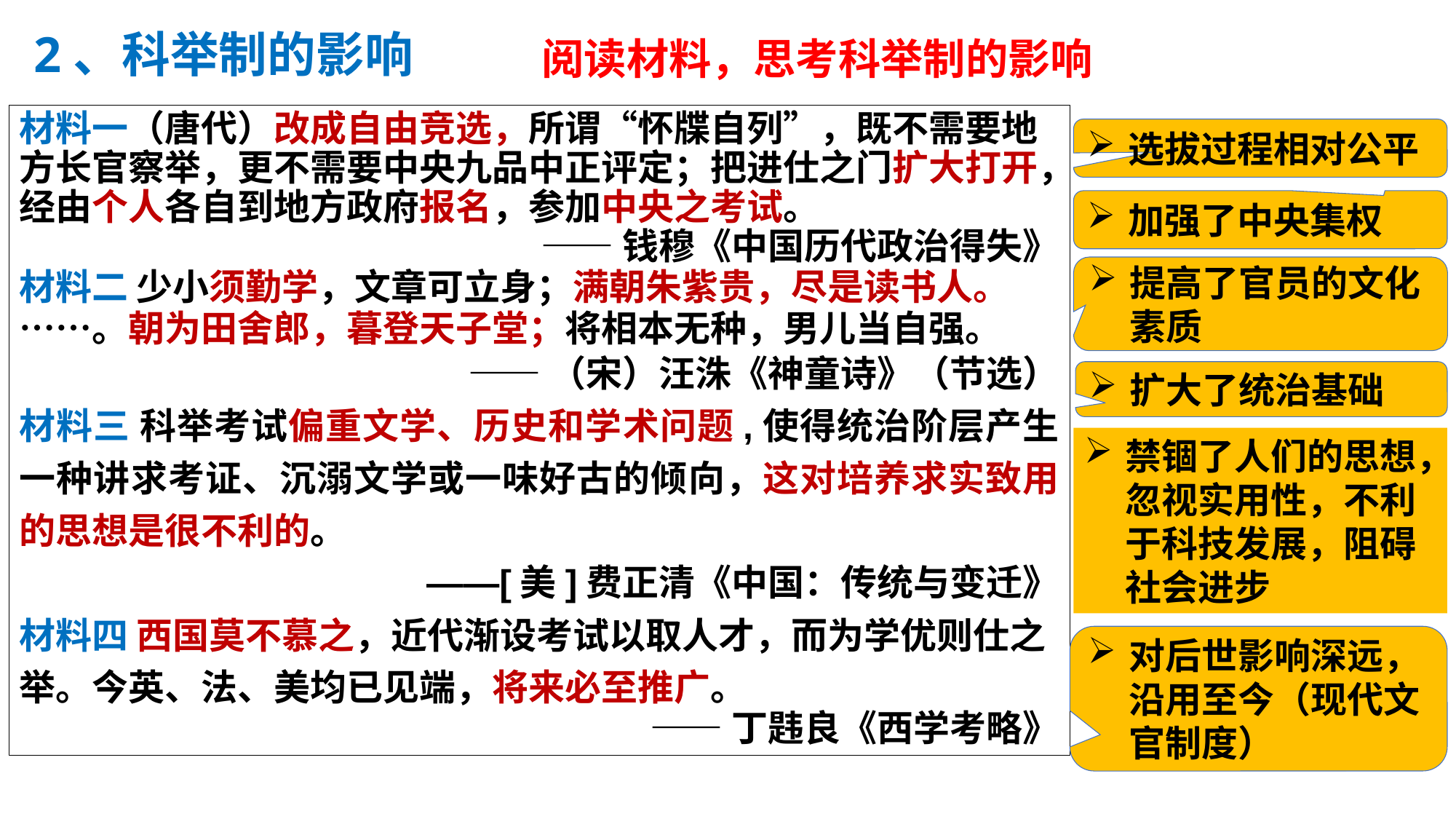

2、科举制的影响
阅读材料，思考科举制的影响
材料一（唐代）改成自由竞选，所谓“怀牒自列”，既不需要地方长官察举，更不需要中央九品中正评定；把进仕之门扩大打开，经由个人各自到地方政府报名，参加中央之考试。
——钱穆《中国历代政治得失》
材料二 少小须勤学，文章可立身；满朝朱紫贵，尽是读书人。
……。朝为田舍郎，暮登天子堂；将相本无种，男儿当自强。
——（宋）汪洙《神童诗》（节选）
材料三 科举考试偏重文学、历史和学术问题,使得统治阶层产生一种讲求考证、沉溺文学或一味好古的倾向，这对培养求实致用的思想是很不利的。
——[美]费正清《中国：传统与变迁》
材料四 西国莫不慕之，近代渐设考试以取人才，而为学优则仕之举。今英、法、美均已见端，将来必至推广。
——丁韪良《西学考略》
选拔过程相对公平
加强了中央集权
提高了官员的文化素质
扩大了统治基础
禁锢了人们的思想，忽视实用性，不利于科技发展，阻碍社会进步
对后世影响深远，沿用至今（现代文官制度）